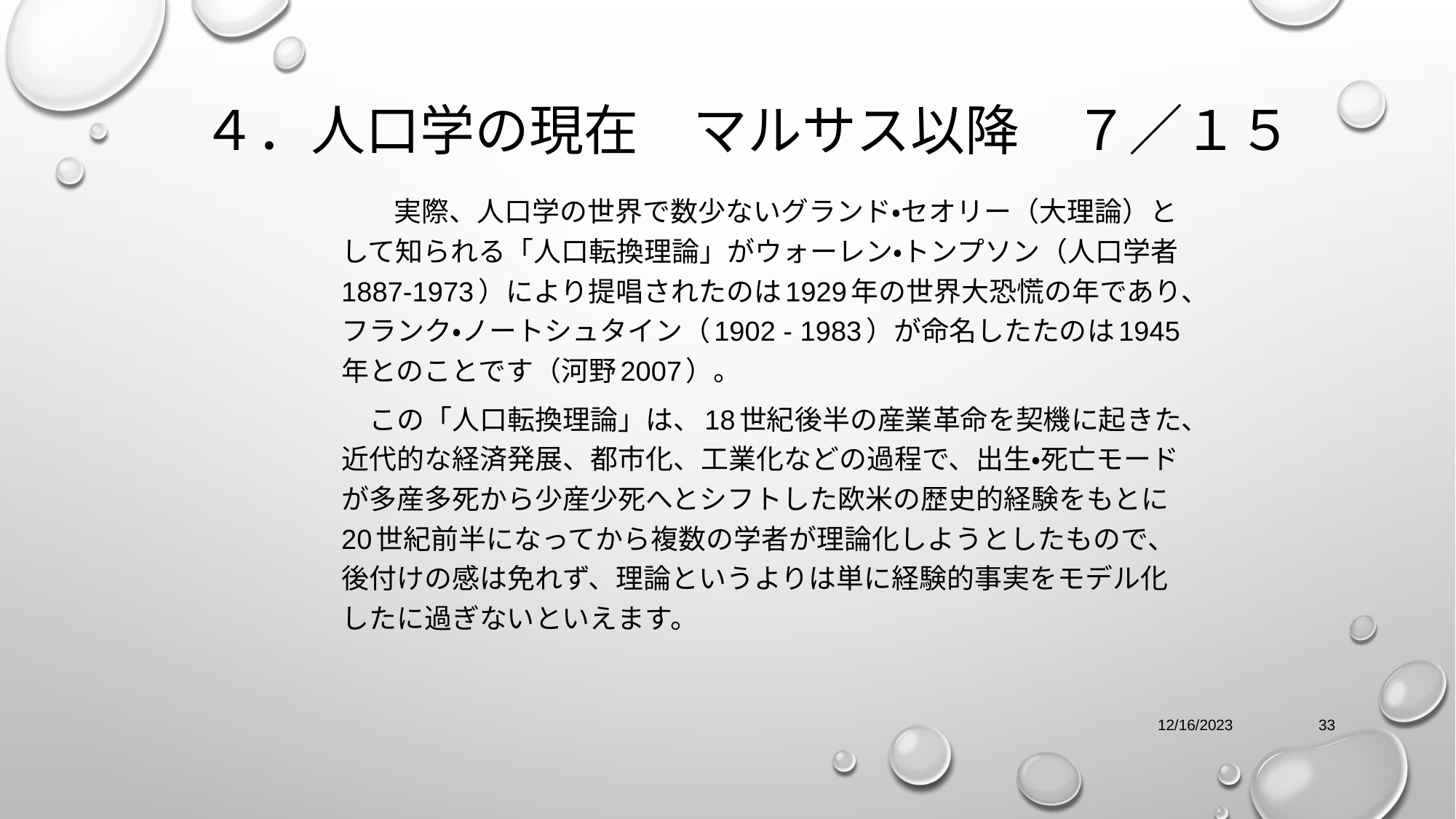

# ４．人口学の現在　マルサス以降　７／１５
　　実際、人口学の世界で数少ないグランド・セオリー（大理論）として知られる「人口転換理論」がウォーレン・トンプソン（人口学者1887-1973）により提唱されたのは1929年の世界大恐慌の年であり、フランク・ノートシュタイン（1902 - 1983）が命名したたのは1945年とのことです（河野2007）。
　この「人口転換理論」は、18世紀後半の産業革命を契機に起きた、近代的な経済発展、都市化、工業化などの過程で、出生・死亡モードが多産多死から少産少死へとシフトした欧米の歴史的経験をもとに20世紀前半になってから複数の学者が理論化しようとしたもので、後付けの感は免れず、理論というよりは単に経験的事実をモデル化したに過ぎないといえます。

12/16/2023
33